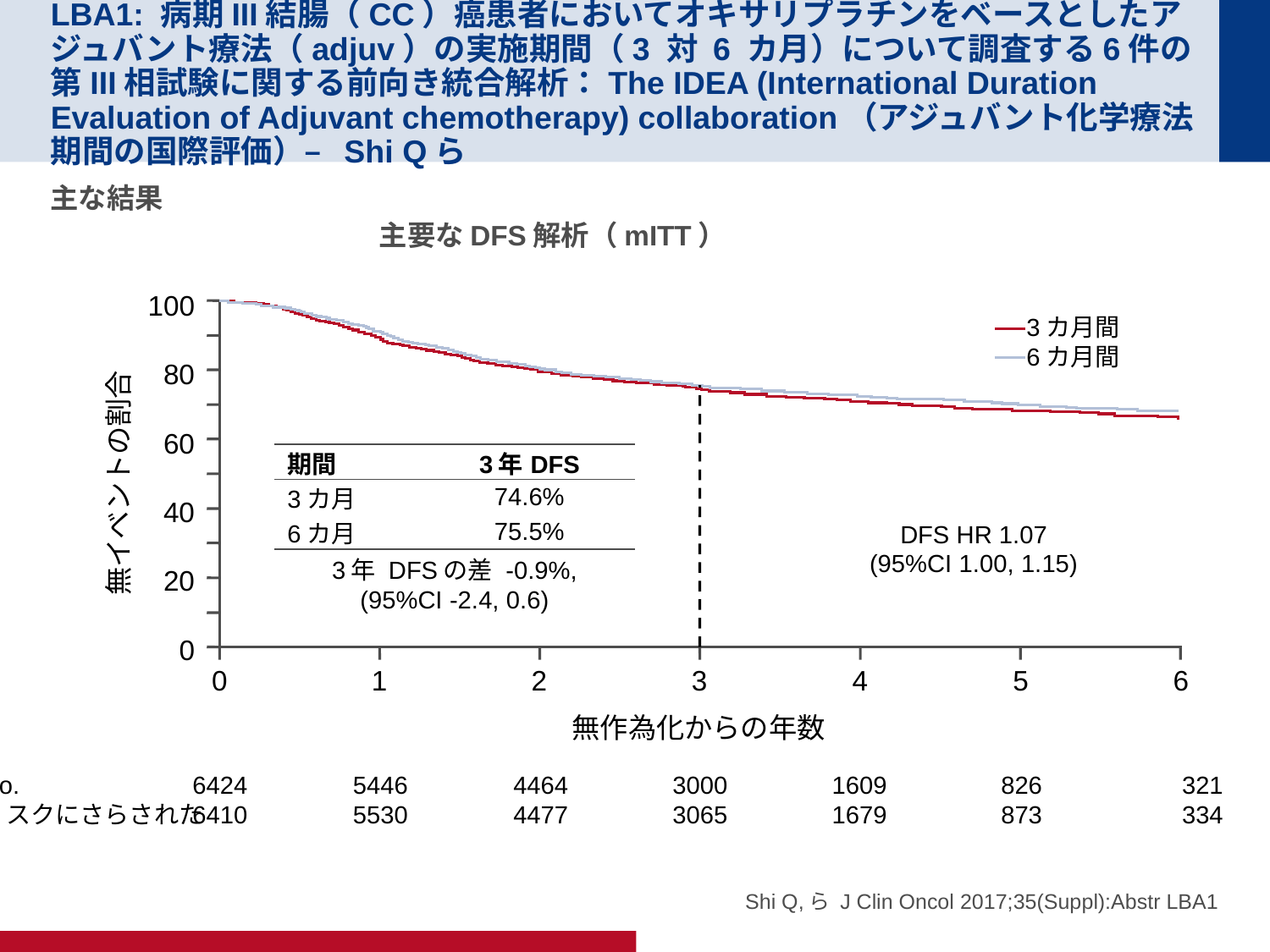

# LBA1: 病期III結腸（CC）癌患者においてオキサリプラチンをベースとしたアジュバント療法（adjuv）の実施期間（3 対 6 カ月）について調査する6件の第III相試験に関する前向き統合解析：The IDEA (International Duration Evaluation of Adjuvant chemotherapy) collaboration（アジュバント化学療法期間の国際評価）–  Shi Qら
主な結果
主要なDFS解析（mITT）
100

80

60

40

20

0

3カ月間
6カ月間

無イベントの割合
DFS HR 1.07
(95%CI 1.00, 1.15)
0	1	2	3	4	5	6
無作為化からの年数
| 期間 | 3年DFS |
| --- | --- |
| 3カ月 | 74.6% |
| 6カ月 | 75.5% |
| 3年 DFSの差 -0.9%, (95%CI -2.4, 0.6) |  |
No.
リスクにさらされた
	6424	5446	4464	3000	1609	826	321
	6410	5530	4477	3065	1679	873	334
Shi Q,ら J Clin Oncol 2017;35(Suppl):Abstr LBA1